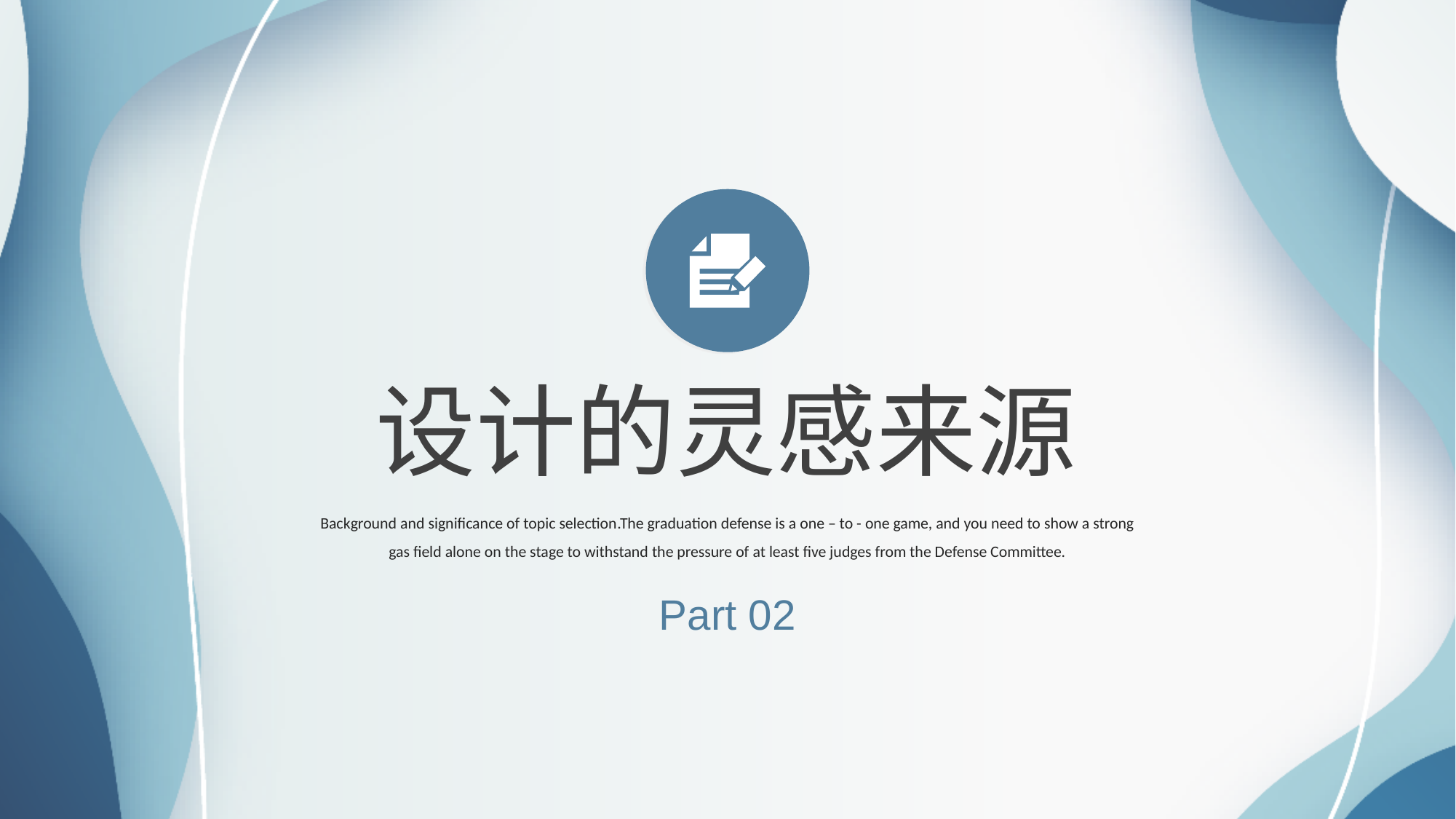

设计的灵感来源
Background and significance of topic selection.The graduation defense is a one – to - one game, and you need to show a strong gas field alone on the stage to withstand the pressure of at least five judges from the Defense Committee.
Part 02